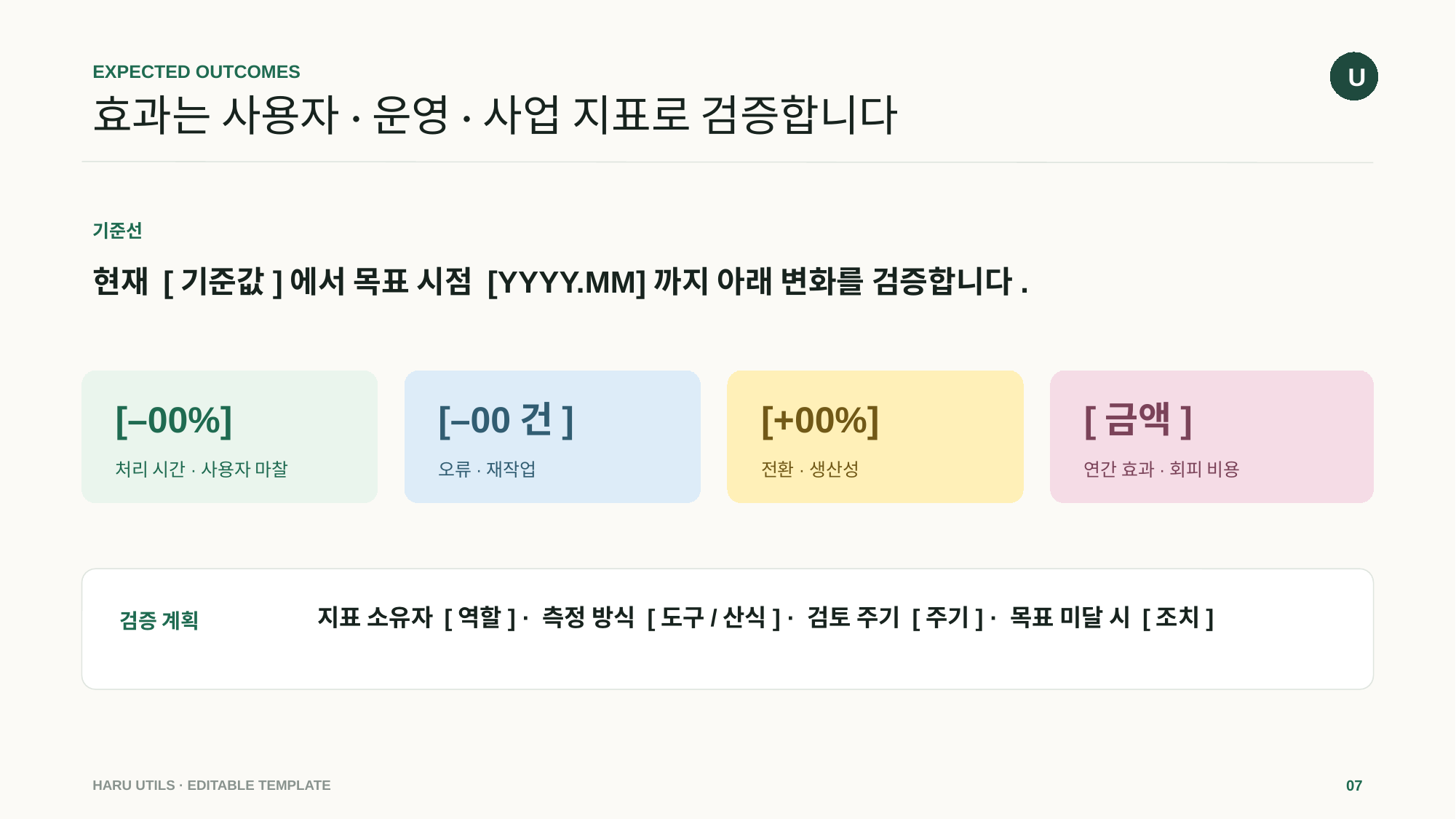

U
EXPECTED OUTCOMES
# 효과는 사용자·운영·사업 지표로 검증합니다

기준선
현재 [기준값]에서 목표 시점 [YYYY.MM]까지 아래 변화를 검증합니다.

[–00%]
[–00건]
[+00%]
[금액]
처리 시간·사용자 마찰
오류·재작업
전환·생산성
연간 효과·회피 비용

지표 소유자 [역할] · 측정 방식 [도구/산식] · 검토 주기 [주기] · 목표 미달 시 [조치]
검증 계획
HARU UTILS · EDITABLE TEMPLATE
07